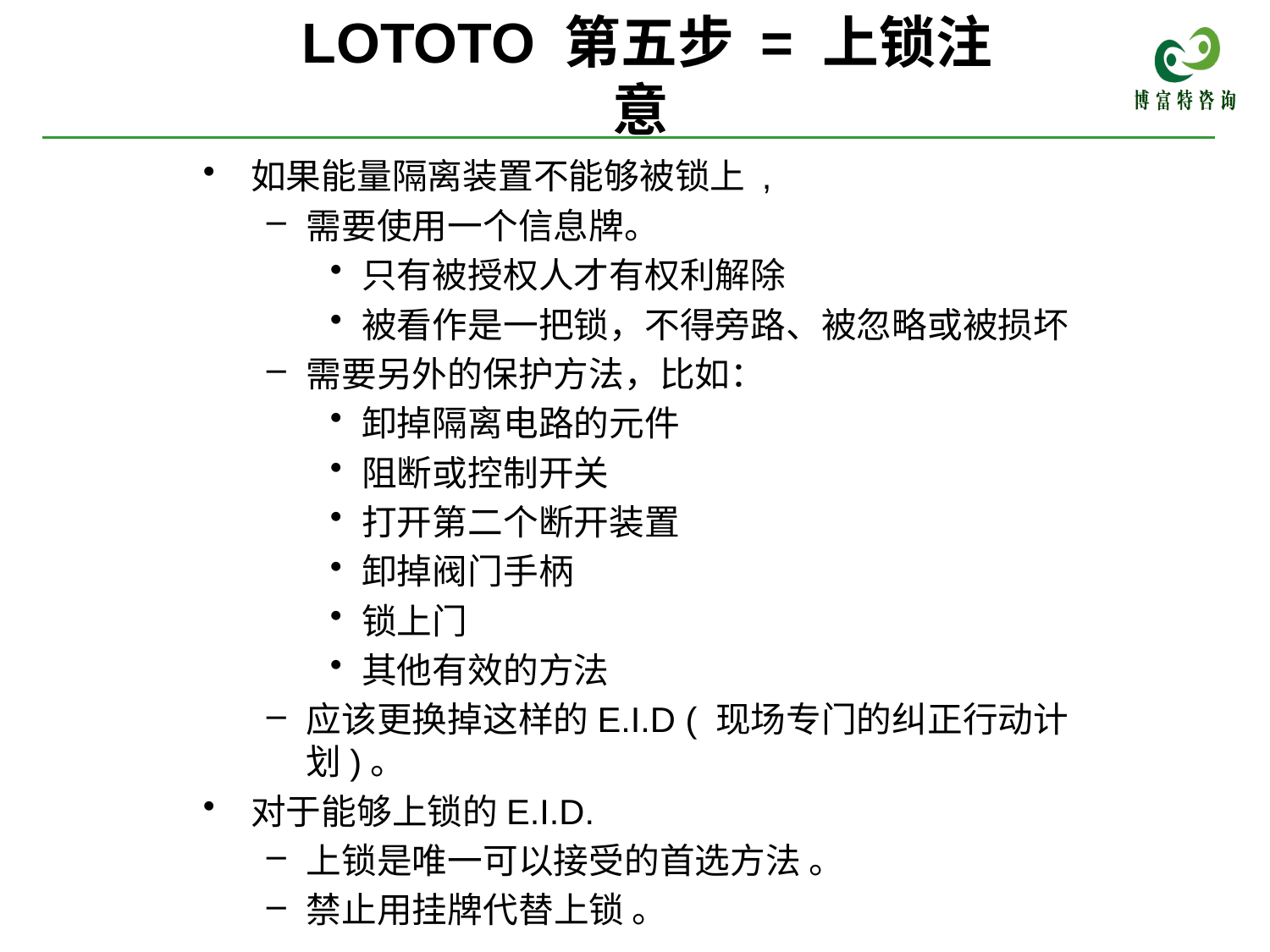

# LOTOTO 第五步 = 上锁注意
如果能量隔离装置不能够被锁上 ,
需要使用一个信息牌。
只有被授权人才有权利解除
被看作是一把锁，不得旁路、被忽略或被损坏
需要另外的保护方法，比如：
卸掉隔离电路的元件
阻断或控制开关
打开第二个断开装置
卸掉阀门手柄
锁上门
其他有效的方法
应该更换掉这样的E.I.D ( 现场专门的纠正行动计划)。
对于能够上锁的E.I.D.
上锁是唯一可以接受的首选方法 。
禁止用挂牌代替上锁 。